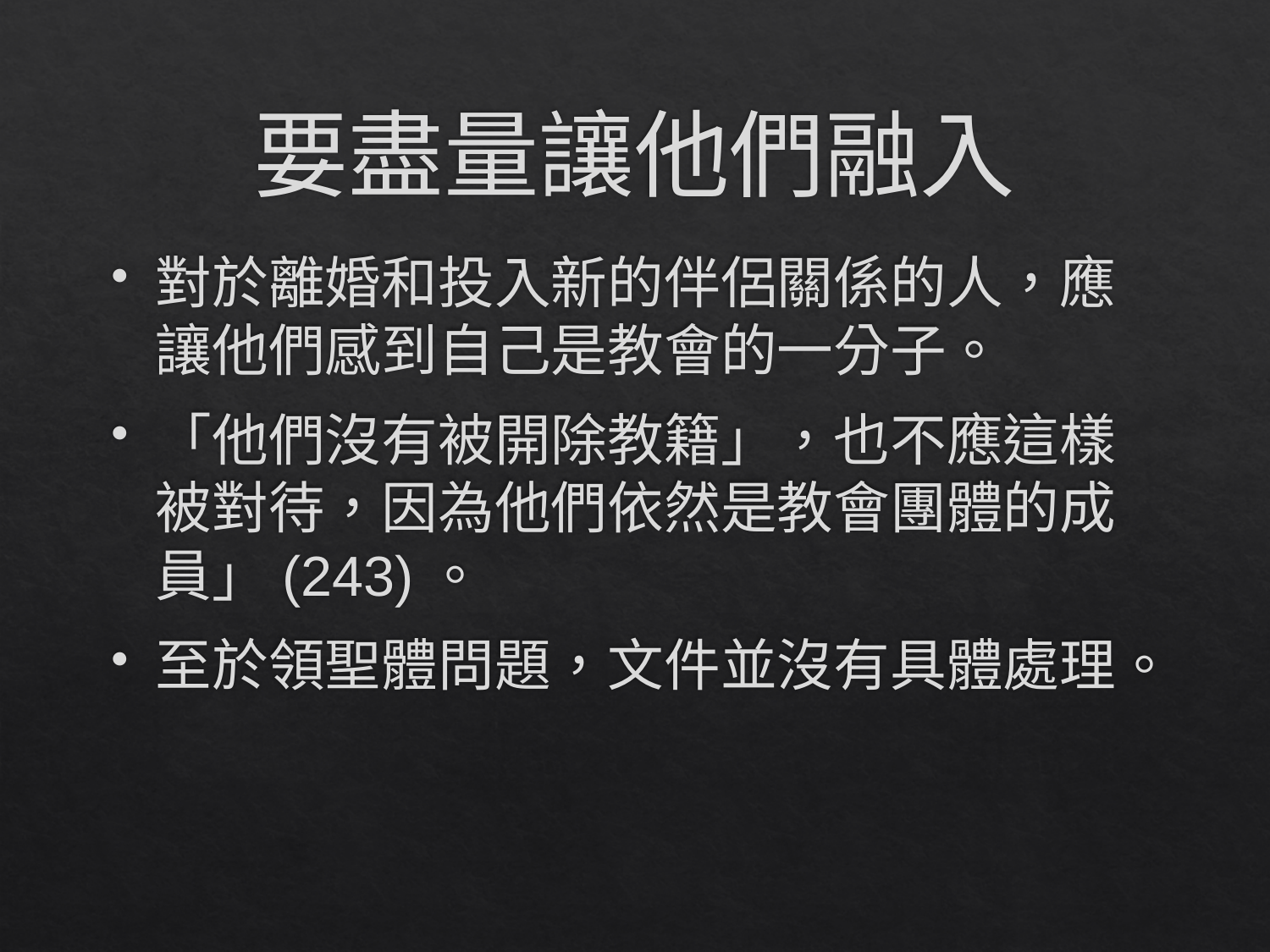

# 要盡量讓他們融入
對於離婚和投入新的伴侶關係的人，應讓他們感到自己是教會的一分子。
「他們沒有被開除教籍」，也不應這樣被對待，因為他們依然是教會團體的成員」(243)。
至於領聖體問題，文件並沒有具體處理。